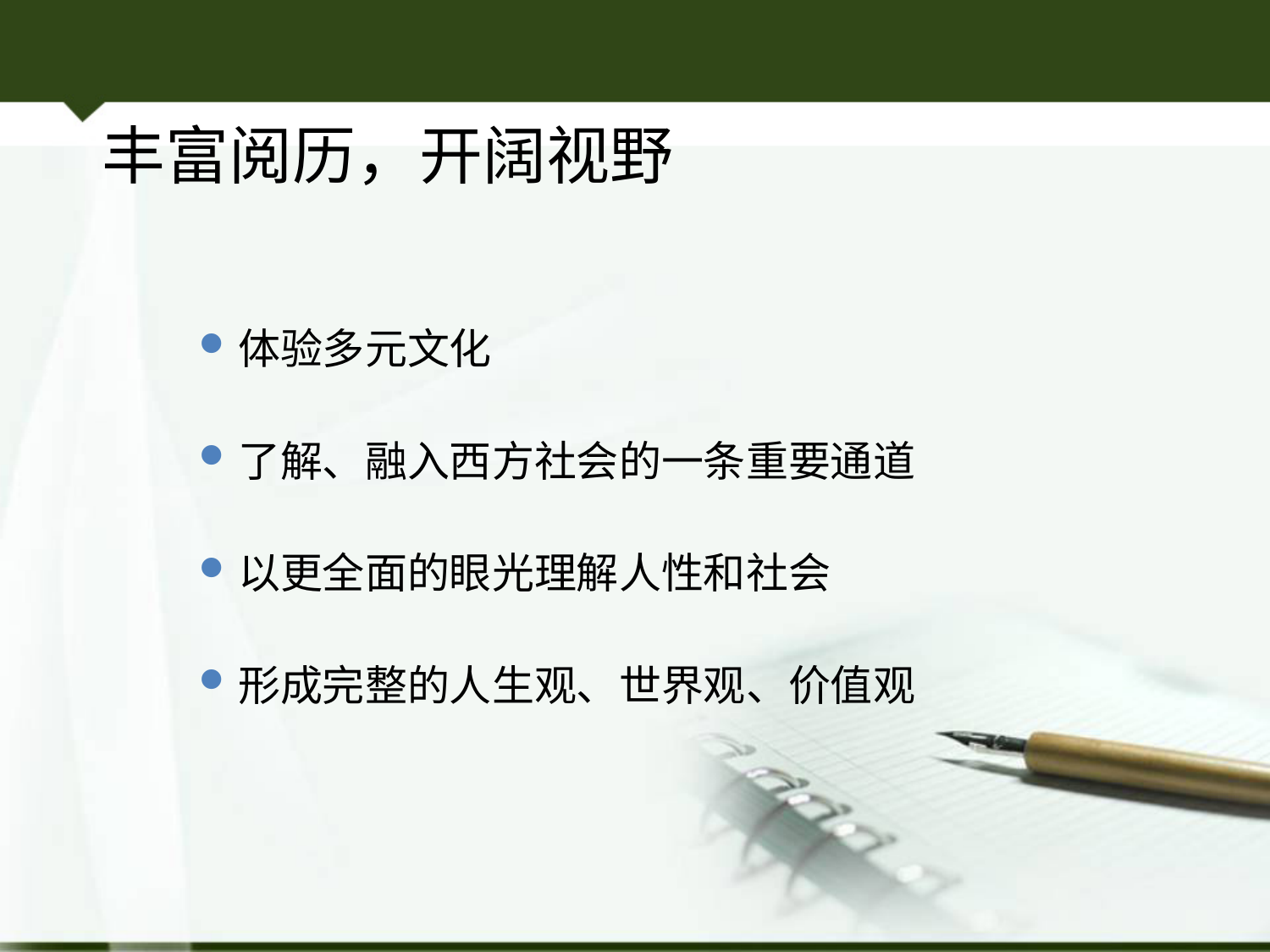

丰富阅历，开阔视野
体验多元文化
了解、融入西方社会的一条重要通道
以更全面的眼光理解人性和社会
形成完整的人生观、世界观、价值观